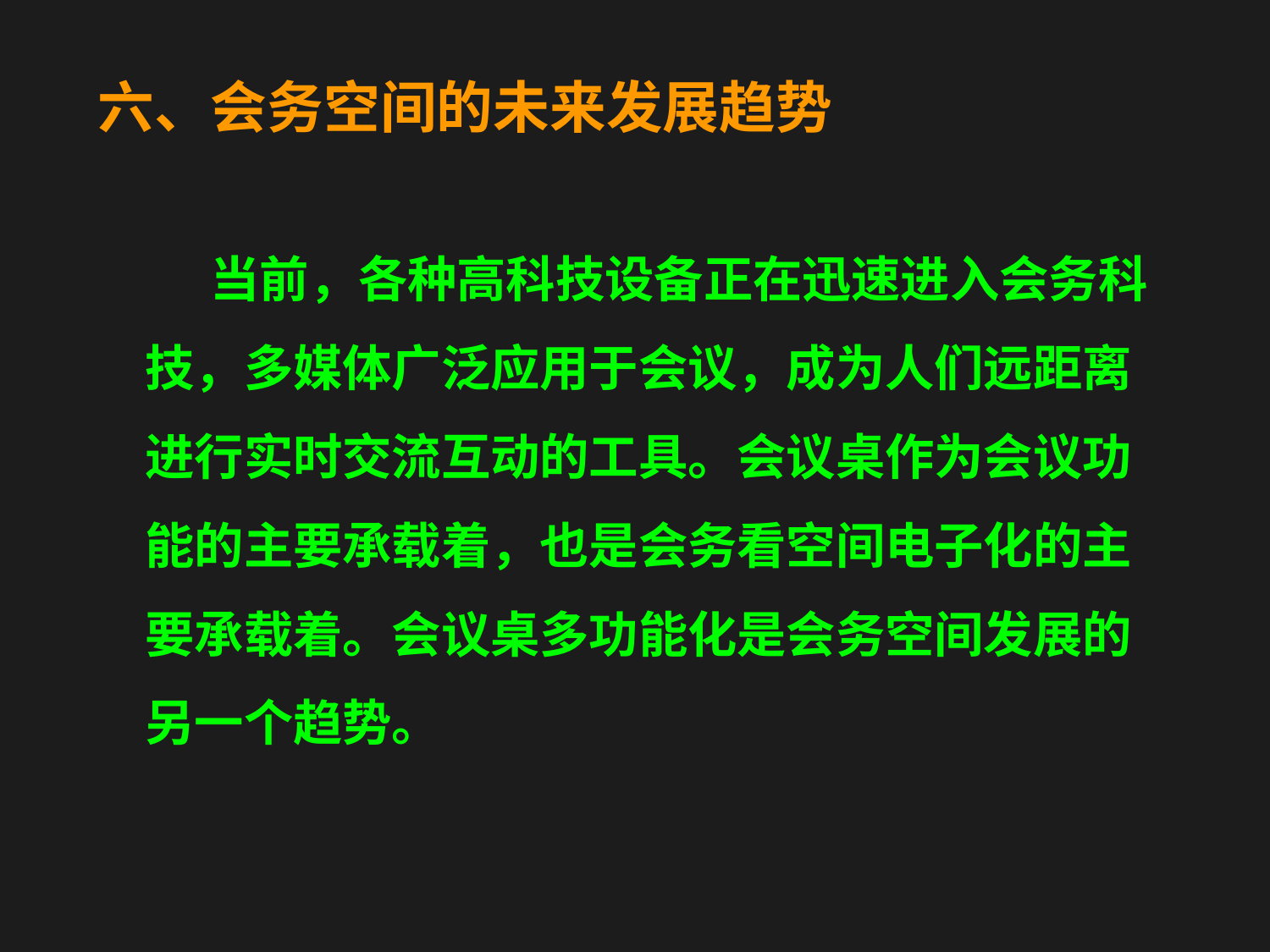

# 六、会务空间的未来发展趋势
         当前，各种高科技设备正在迅速进入会务科技，多媒体广泛应用于会议，成为人们远距离进行实时交流互动的工具。会议桌作为会议功能的主要承载着，也是会务看空间电子化的主要承载着。会议桌多功能化是会务空间发展的另一个趋势。